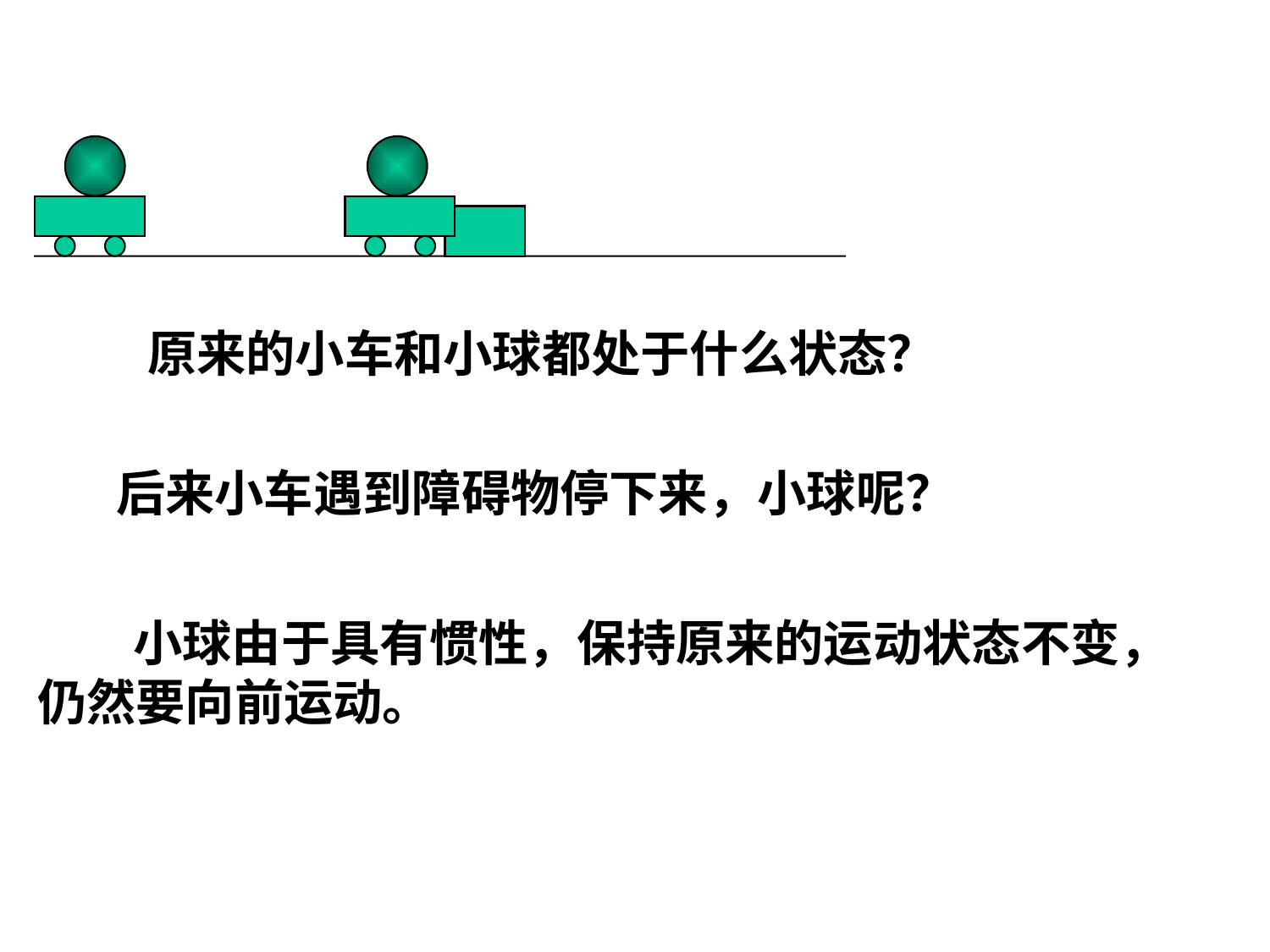

原来的小车和小球都处于什么状态？
   后来小车遇到障碍物停下来，小球呢？
         小球由于具有惯性，保持原来的运动状态不变，仍然要向前运动。